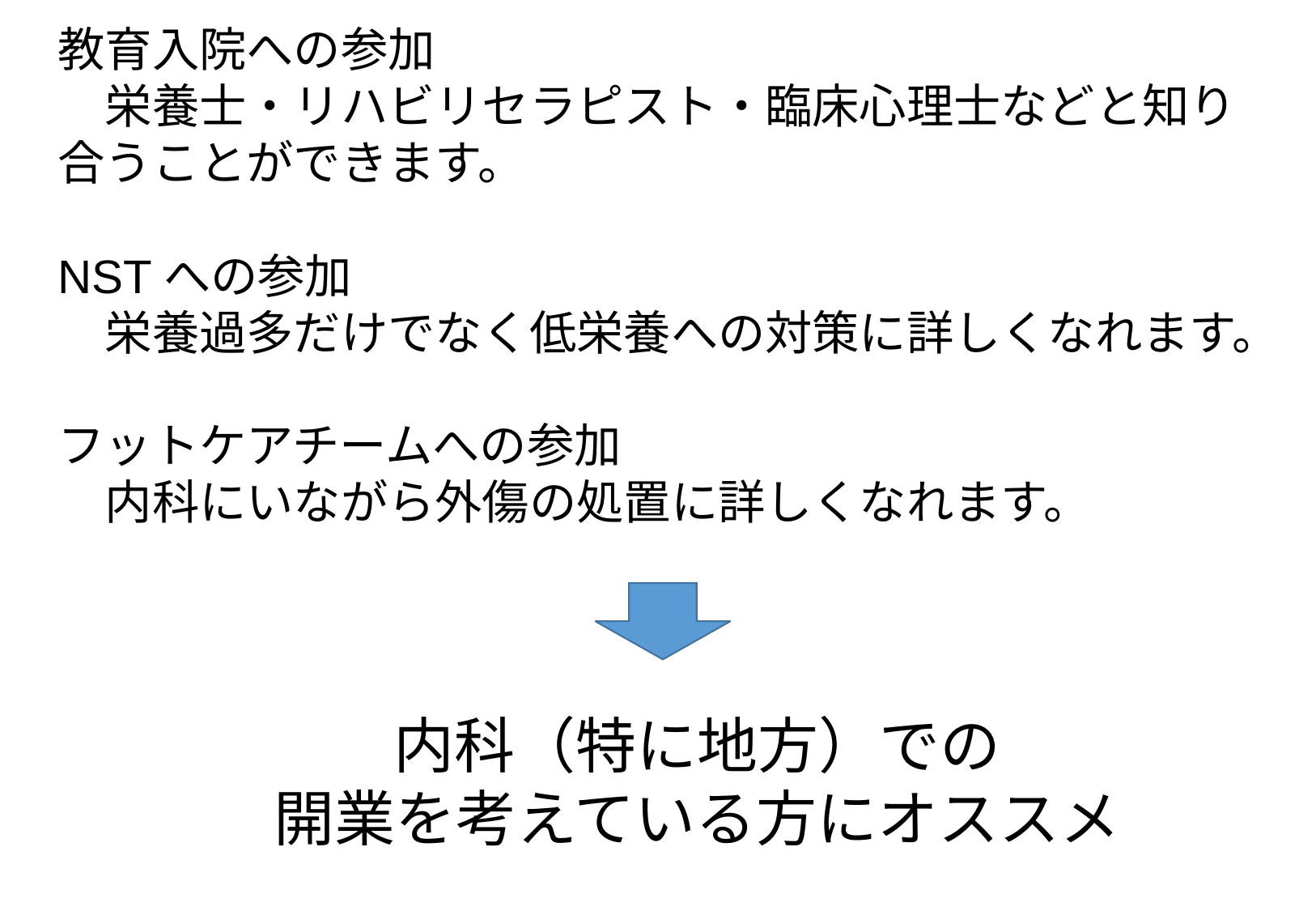

教育入院への参加
　栄養士・リハビリセラピスト・臨床心理士などと知り合うことができます。

NSTへの参加
　栄養過多だけでなく低栄養への対策に詳しくなれます。

フットケアチームへの参加
　内科にいながら外傷の処置に詳しくなれます。

内科（特に地方）での
開業を考えている方にオススメ